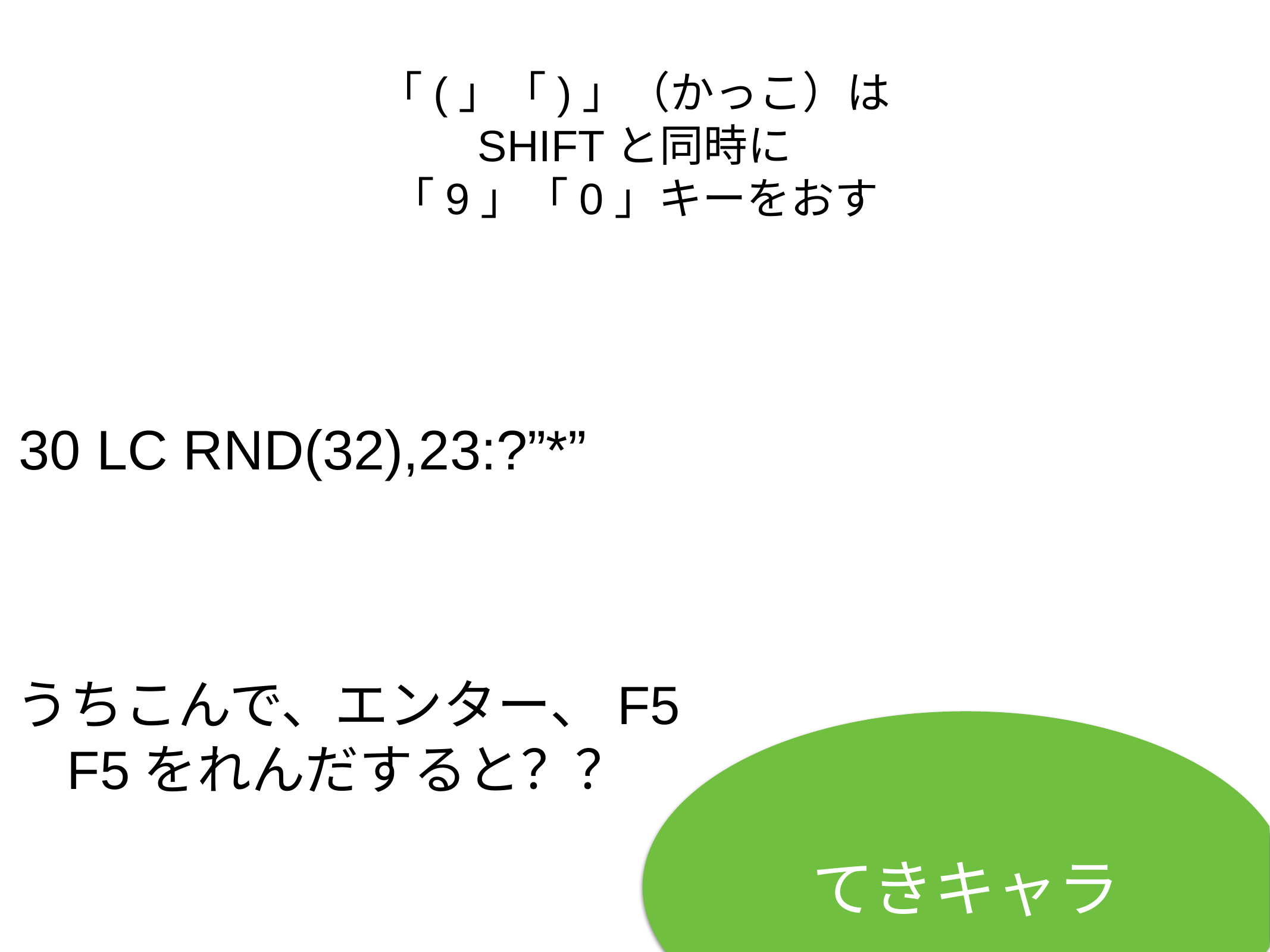

「(」「)」（かっこ）は
SHIFTと同時に
「9」「0」キーをおす
30 LC RND(32),23:?”*”
# うちこんで、エンター、F5
F5をれんだすると？？
てきキャラ